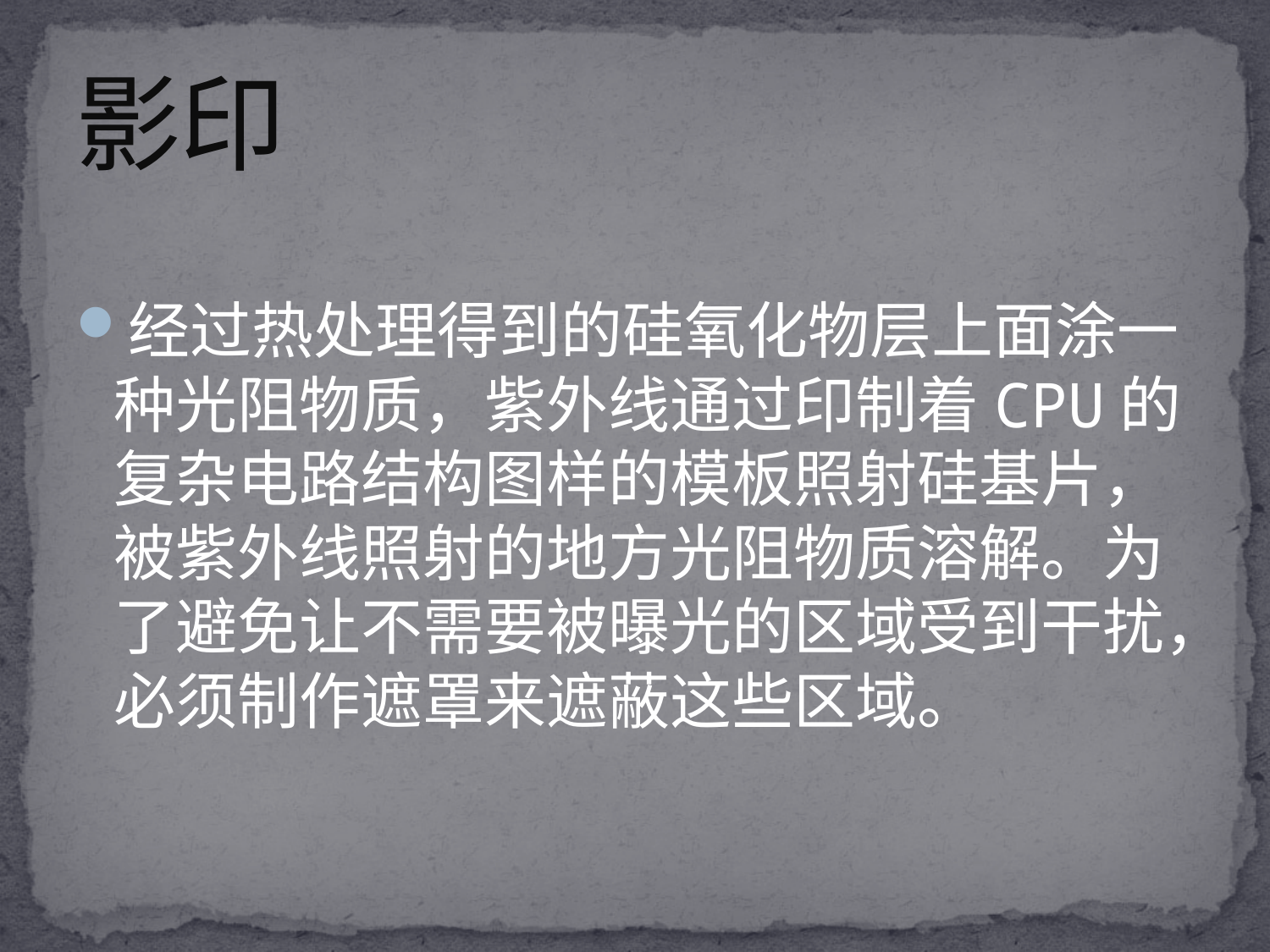

# 影印

经过热处理得到的硅氧化物层上面涂一种光阻物质，紫外线通过印制着CPU的复杂电路结构图样的模板照射硅基片，被紫外线照射的地方光阻物质溶解。为了避免让不需要被曝光的区域受到干扰，必须制作遮罩来遮蔽这些区域。